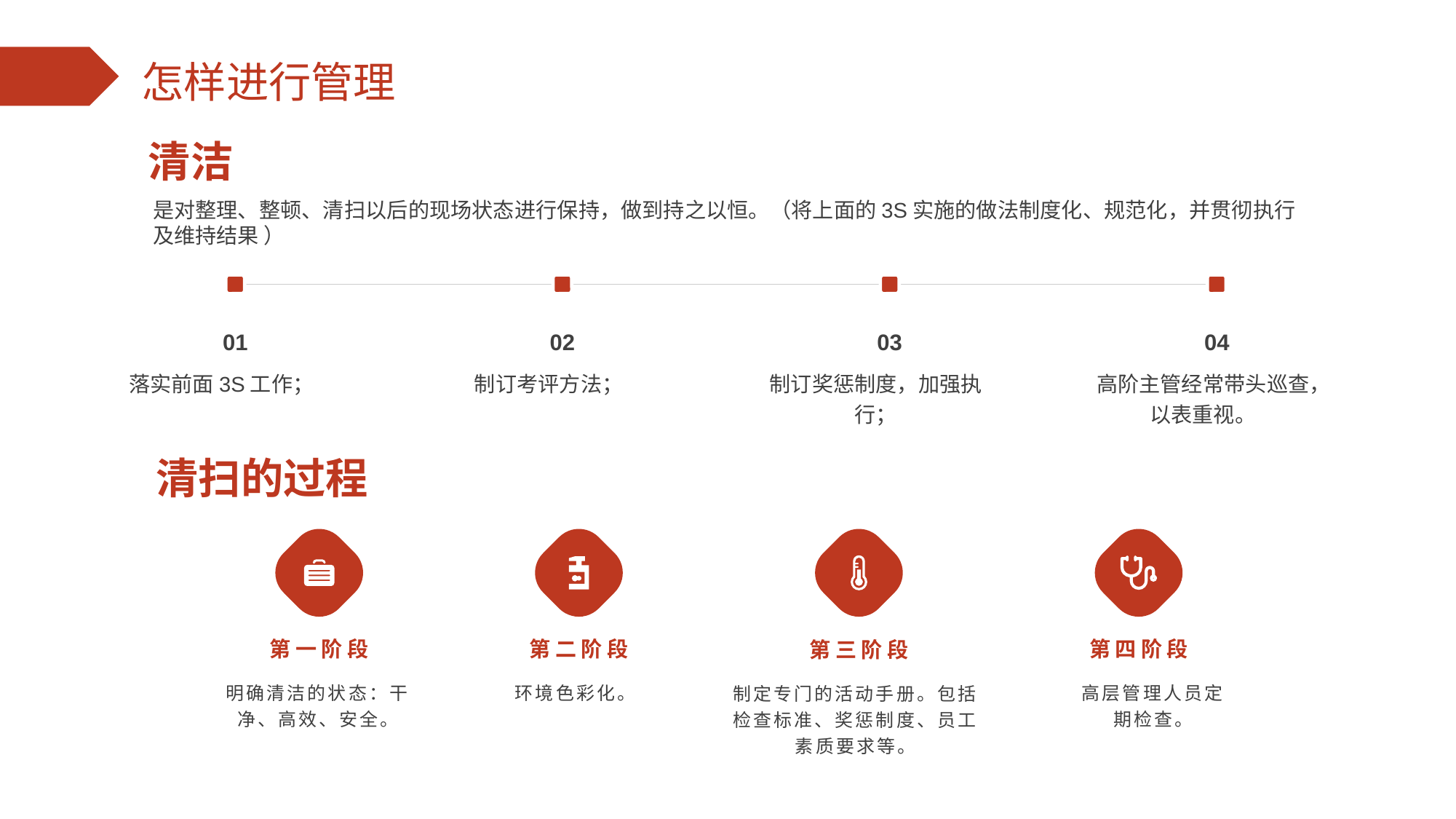

清洁
是对整理、整顿、清扫以后的现场状态进行保持，做到持之以恒。（将上面的3S实施的做法制度化、规范化，并贯彻执行及维持结果 ）

01
02
03
04
落实前面3S工作；
制订考评方法；
制订奖惩制度，加强执行；
高阶主管经常带头巡查，以表重视。
清扫的过程

第一阶段
明确清洁的状态：干净、高效、安全。

第二阶段
环境色彩化。

第三阶段
制定专门的活动手册。包括检查标准、奖惩制度、员工素质要求等。

第四阶段
高层管理人员定期检查。